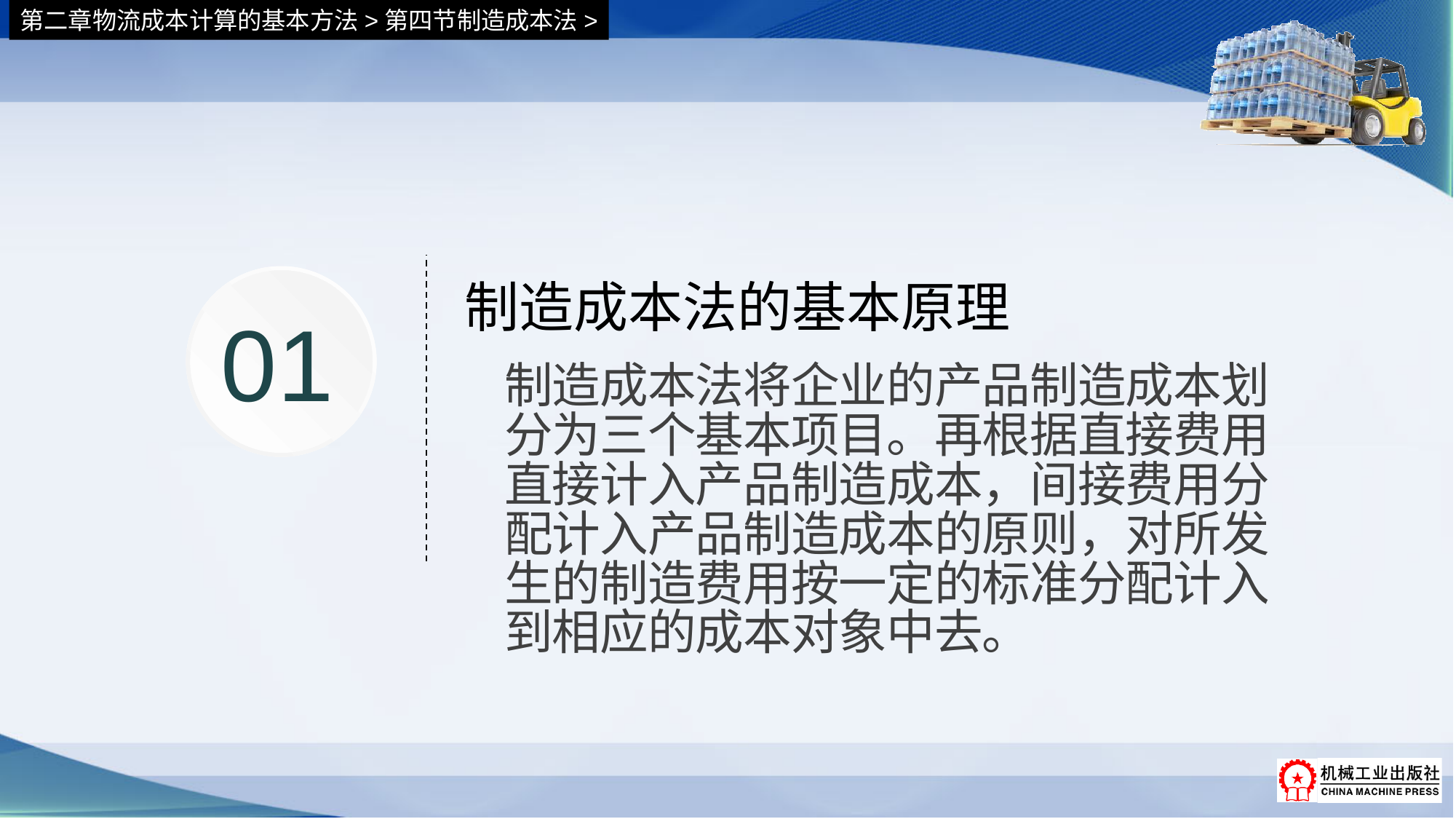

第二章物流成本计算的基本方法>第四节制造成本法>

01
制造成本法的基本原理
制造成本法将企业的产品制造成本划分为三个基本项目。再根据直接费用直接计入产品制造成本，间接费用分配计入产品制造成本的原则，对所发生的制造费用按一定的标准分配计入到相应的成本对象中去。